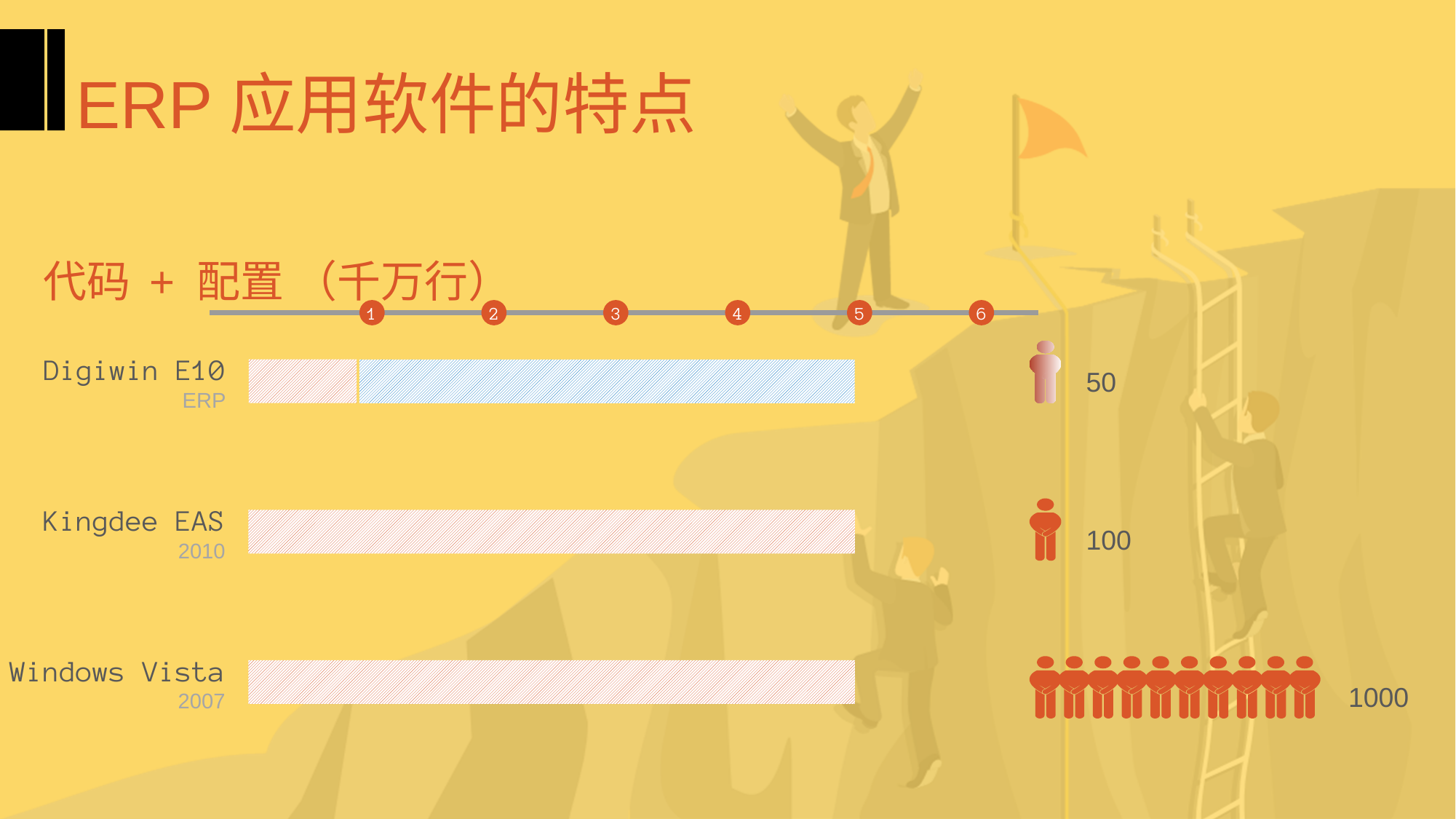

ERP应用软件的特点
# 代码 + 配置 （千万行）
1
2
3
4
5
6

50

100

1000
Digiwin E10
ERP

Kingdee EAS
2010

Windows Vista
2007